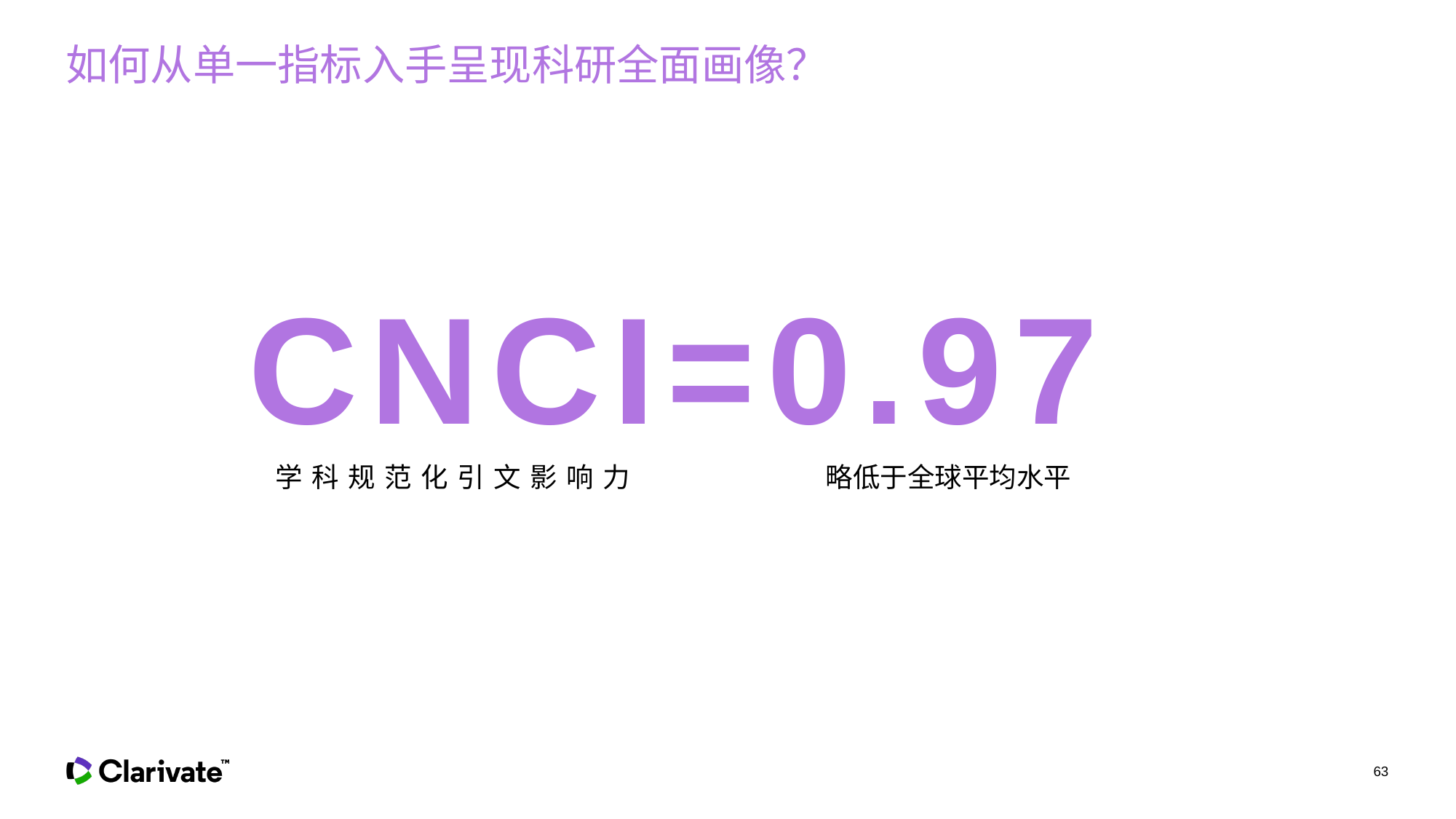

# 如何从单一指标入手呈现科研全面画像？
CNCI=0.97
学科规范化引文影响力
略低于全球平均水平
63